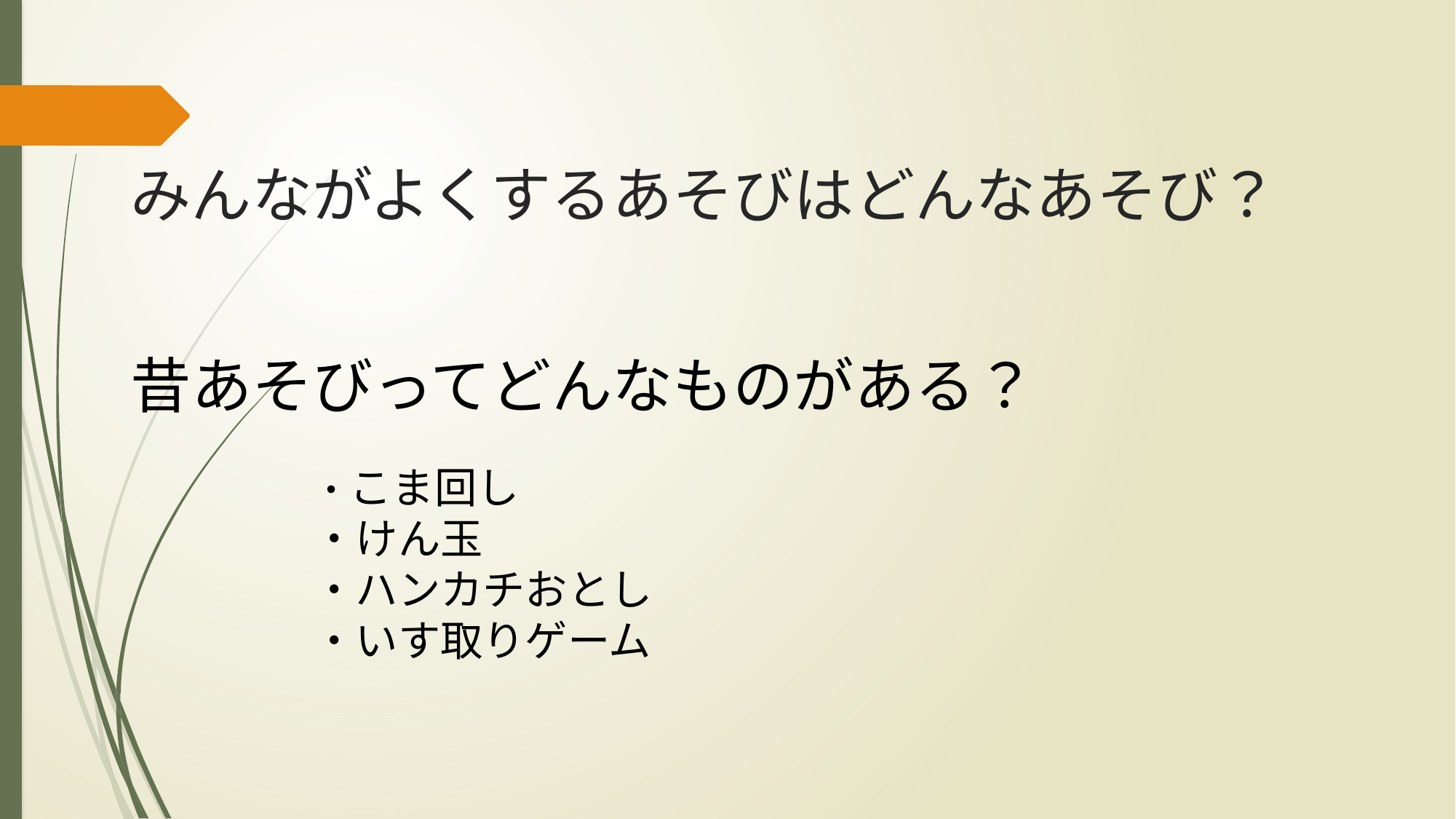

# みんながよくするあそびはどんなあそび？
昔あそびってどんなものがある？
・こま回し
・けん玉
・ハンカチおとし
・いす取りゲーム